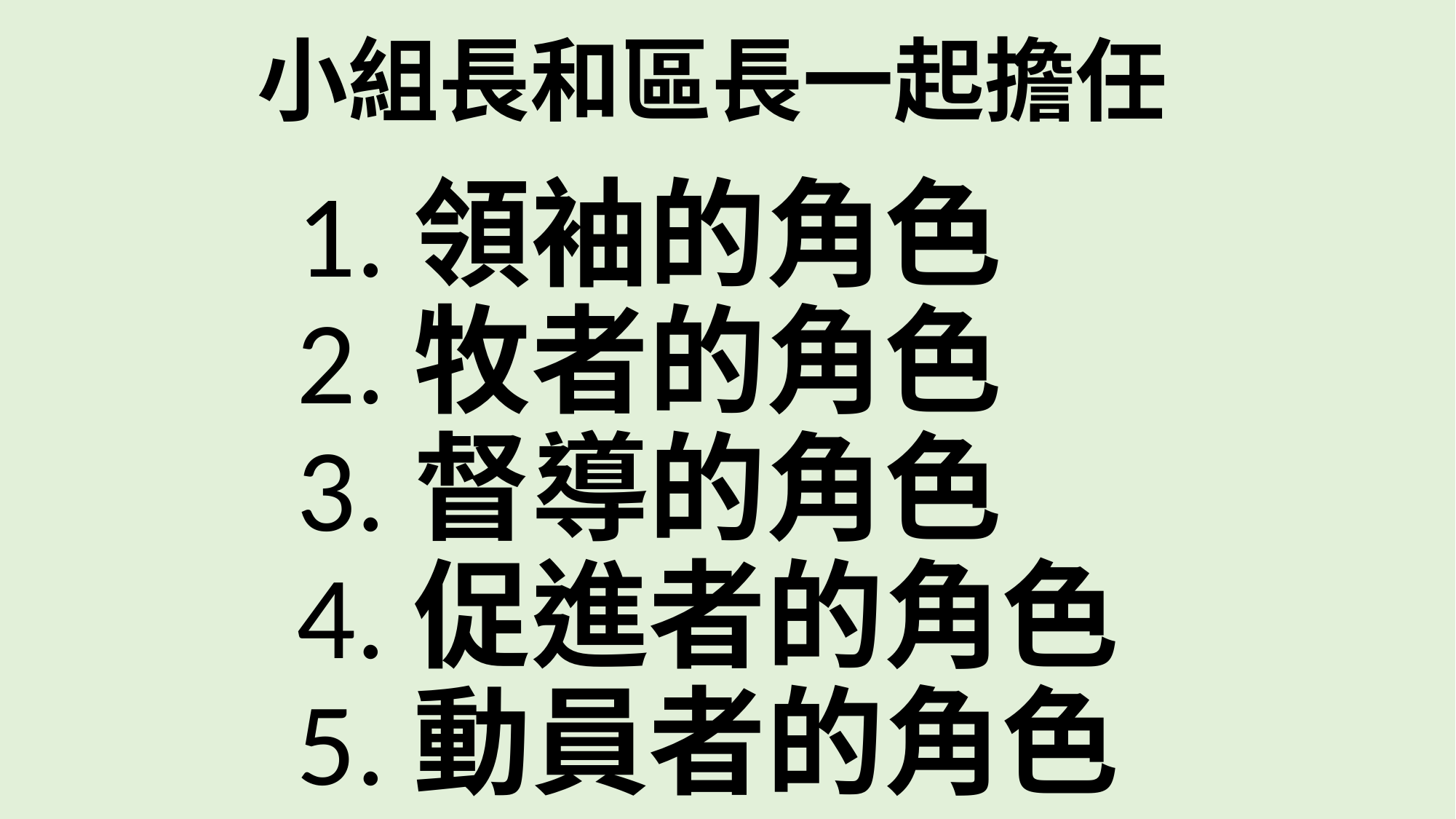

# 小組長和區長一起擔任
       1.領袖的角色
       2.牧者的角色
       3.督導的角色
       4.促進者的角色
       5.動員者的角色